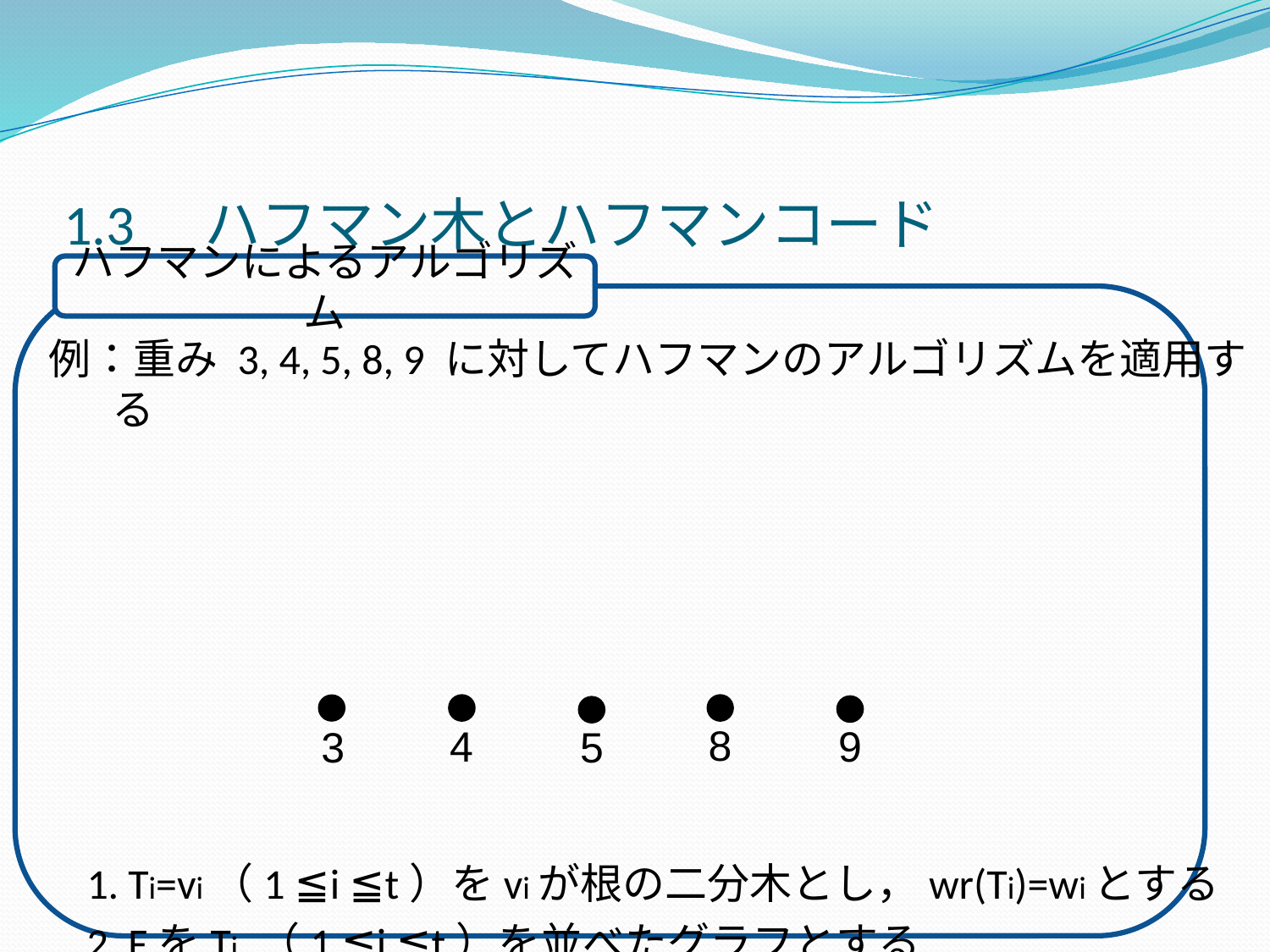

# 1.3　ハフマン木とハフマンコード
ハフマンによるアルゴリズム

例：重み 3, 4, 5, 8, 9 に対してハフマンのアルゴリズムを適用する

    1. Ti=vi（1 ≦i ≦t）をviが根の二分木とし，wr(Ti)=wiとする
    2. FをTi （1 ≦i ≦t）を並べたグラフとする

8
4
9
5
3